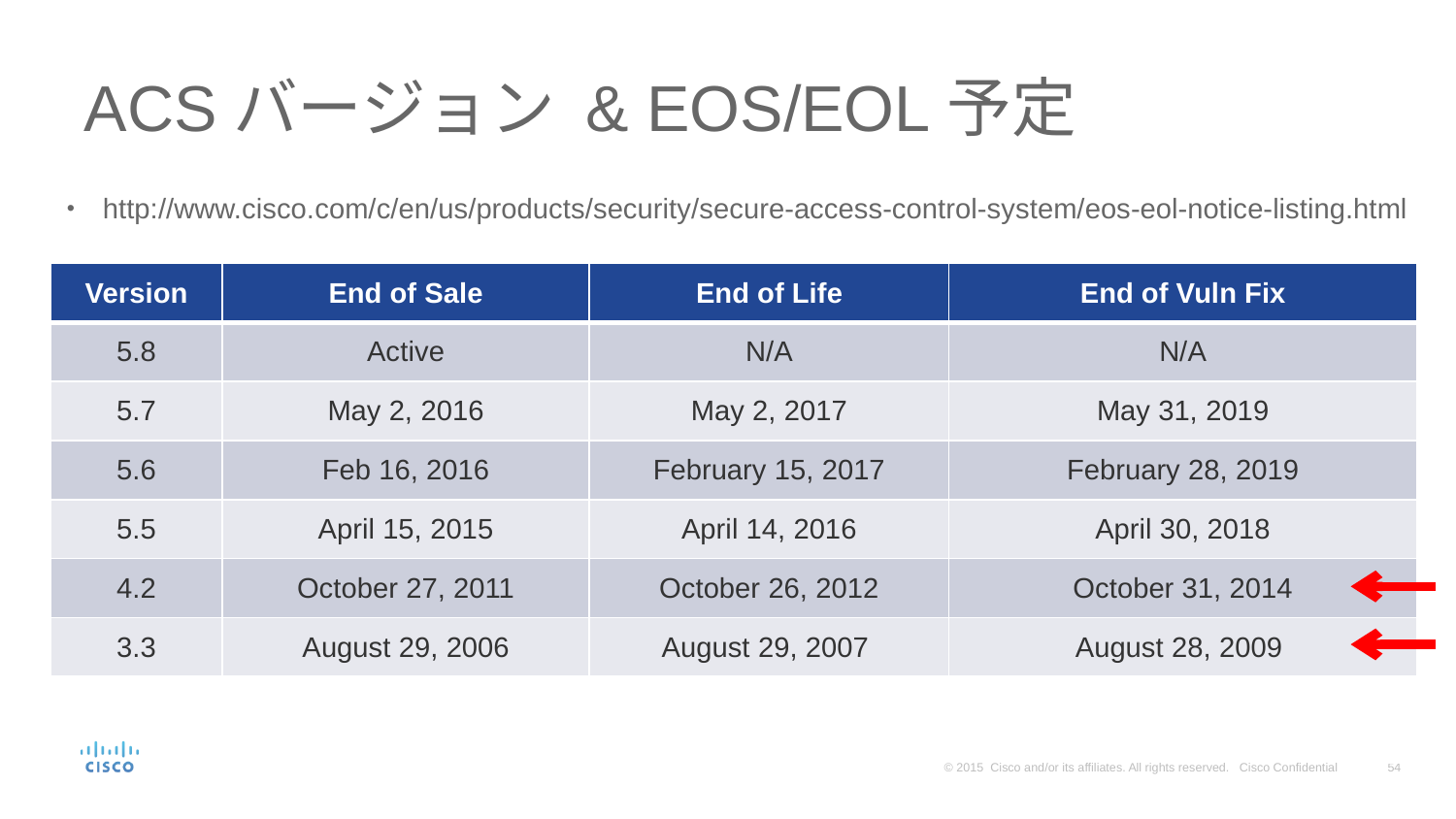

# ACSバージョン & EOS/EOL予定
http://www.cisco.com/c/en/us/products/security/secure-access-control-system/eos-eol-notice-listing.html
| Version | End of Sale | End of Life | End of Vuln Fix |
| --- | --- | --- | --- |
| 5.8 | Active | N/A | N/A |
| 5.7 | May 2, 2016 | May 2, 2017 | May 31, 2019 |
| 5.6 | Feb 16, 2016 | February 15, 2017 | February 28, 2019 |
| 5.5 | April 15, 2015 | April 14, 2016 | April 30, 2018 |
| 4.2 | October 27, 2011 | October 26, 2012 | October 31, 2014 |
| 3.3 | August 29, 2006 | August 29, 2007 | August 28, 2009 |